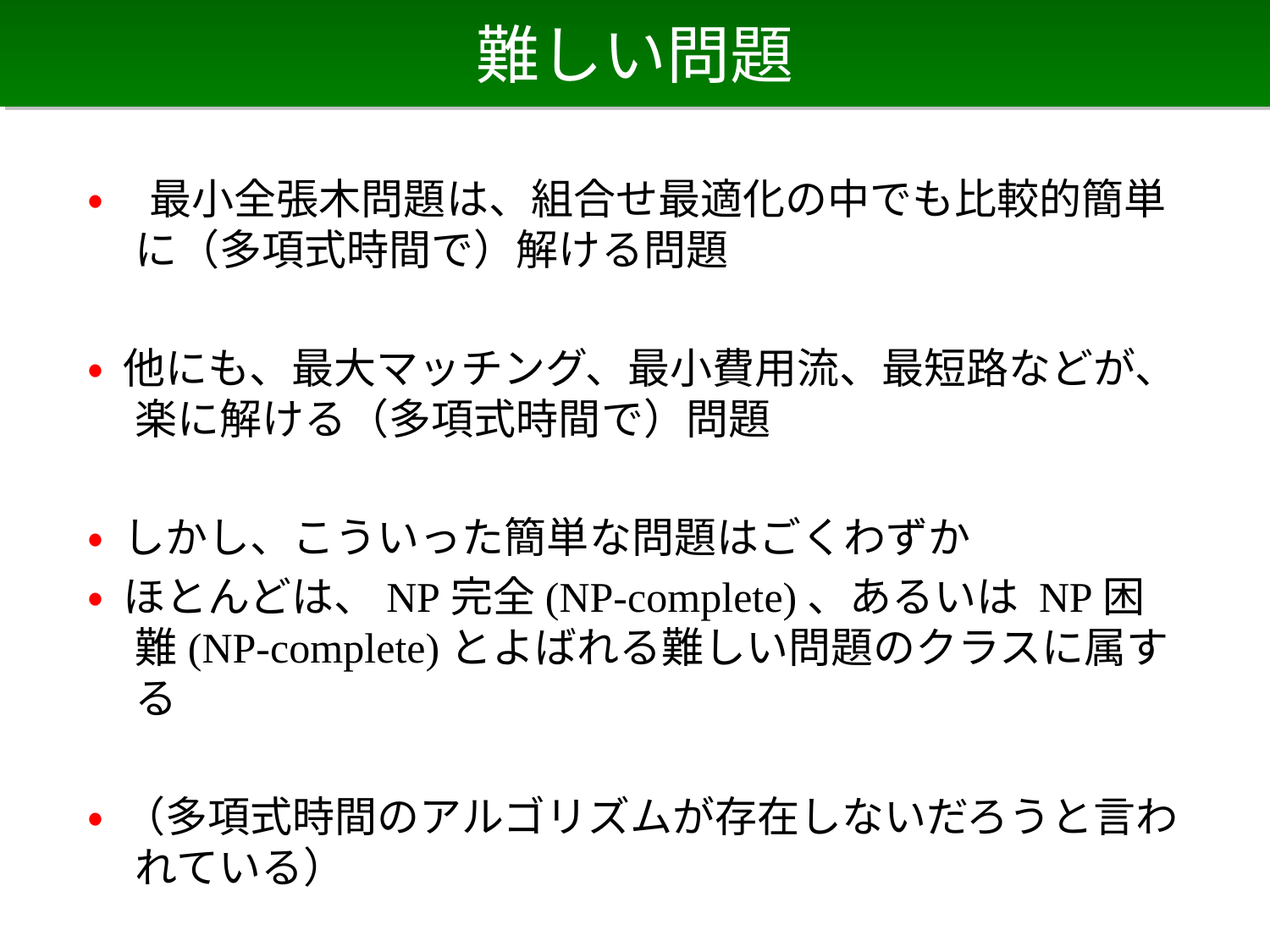

# 難しい問題
• 最小全張木問題は、組合せ最適化の中でも比較的簡単に（多項式時間で）解ける問題

• 他にも、最大マッチング、最小費用流、最短路などが、楽に解ける（多項式時間で）問題

• しかし、こういった簡単な問題はごくわずか
• ほとんどは、NP完全(NP-complete)、あるいは NP困難(NP-complete)とよばれる難しい問題のクラスに属する

• （多項式時間のアルゴリズムが存在しないだろうと言われている）